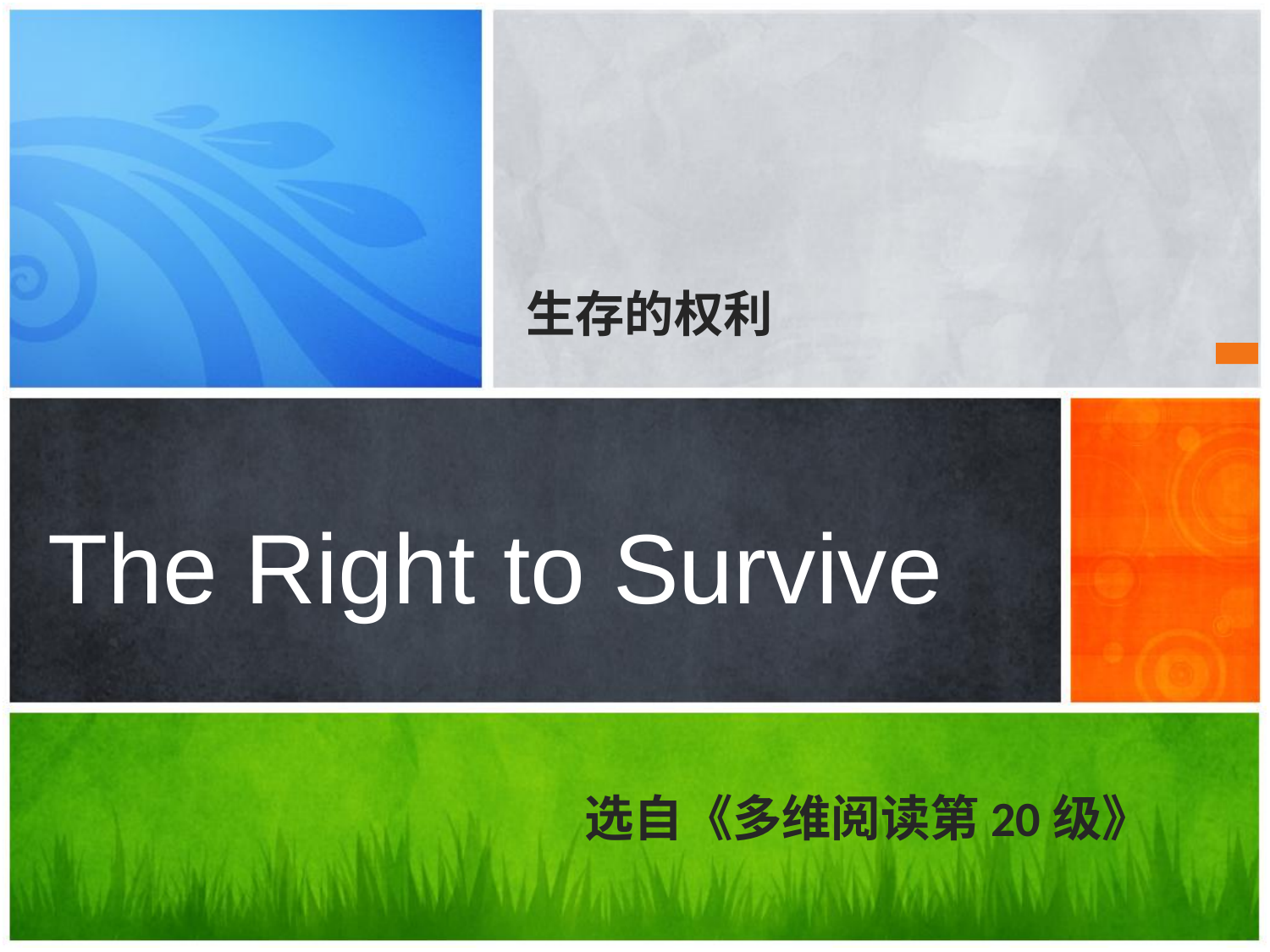

生存的权利
# The Right to Survive
选自《多维阅读第20级》